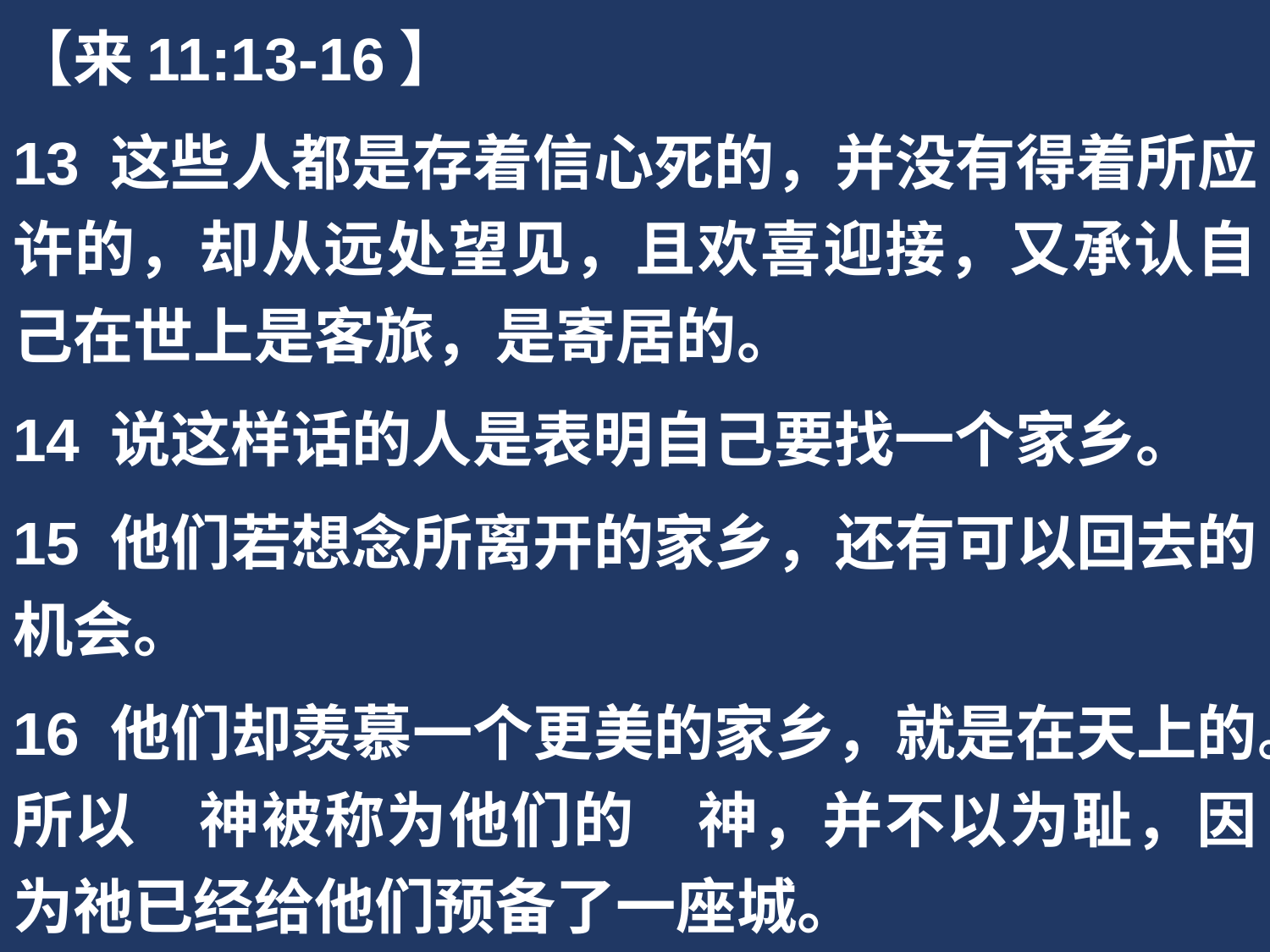

【来11:13-16】
13 这些人都是存着信心死的，并没有得着所应许的，却从远处望见，且欢喜迎接，又承认自己在世上是客旅，是寄居的。
14 说这样话的人是表明自己要找一个家乡。
15 他们若想念所离开的家乡，还有可以回去的机会。
16 他们却羡慕一个更美的家乡，就是在天上的。所以　神被称为他们的　神，并不以为耻，因为祂已经给他们预备了一座城。